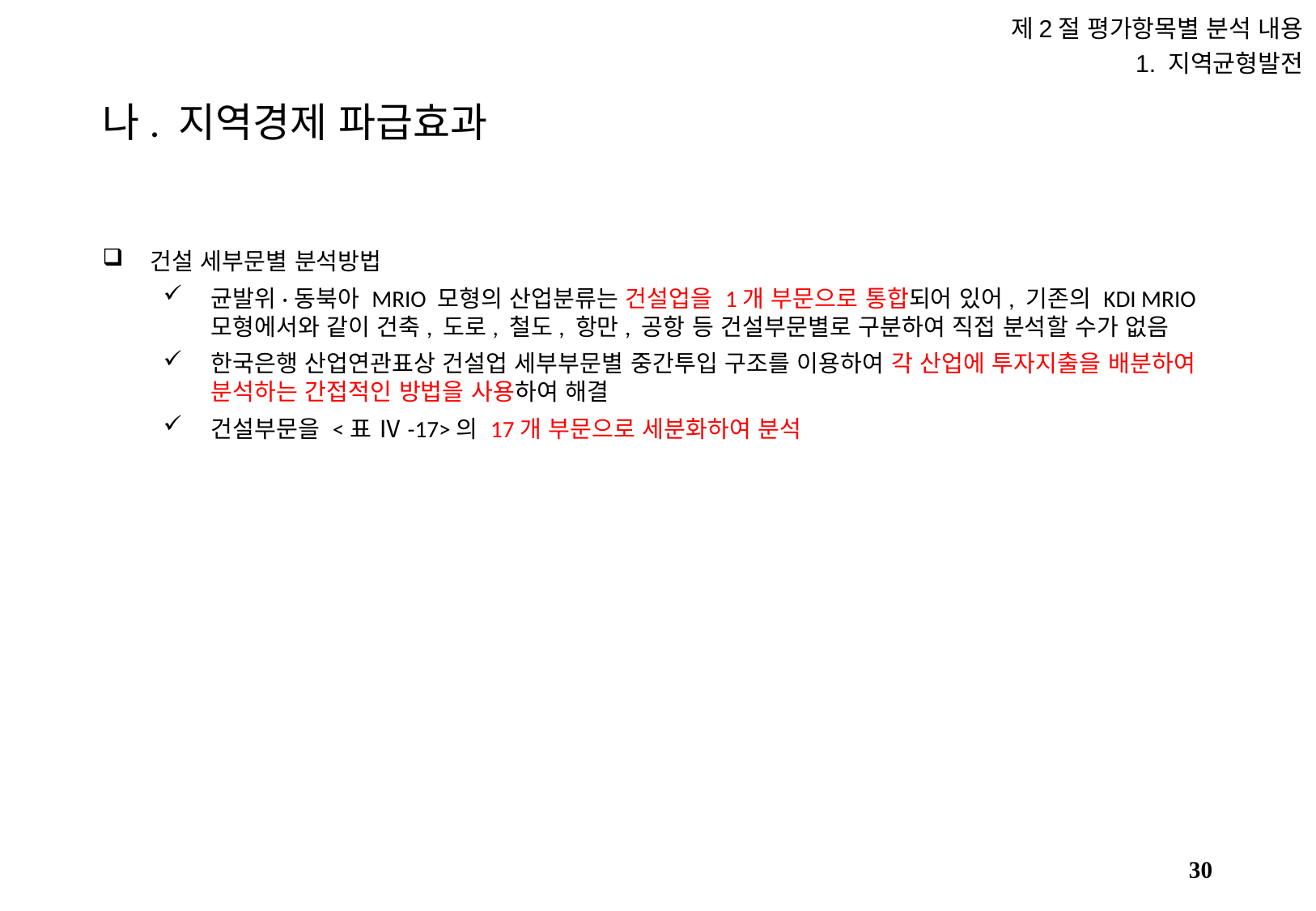

제2절 평가항목별 분석 내용
1. 지역균형발전
# 나. 지역경제 파급효과
건설 세부문별 분석방법
균발위·동북아 MRIO 모형의 산업분류는 건설업을 1개 부문으로 통합되어 있어, 기존의 KDI MRIO 모형에서와 같이 건축, 도로, 철도, 항만, 공항 등 건설부문별로 구분하여 직접 분석할 수가 없음
한국은행 산업연관표상 건설업 세부부문별 중간투입 구조를 이용하여 각 산업에 투자지출을 배분하여 분석하는 간접적인 방법을 사용하여 해결
건설부문을 <표 Ⅳ-17>의 17개 부문으로 세분화하여 분석

30